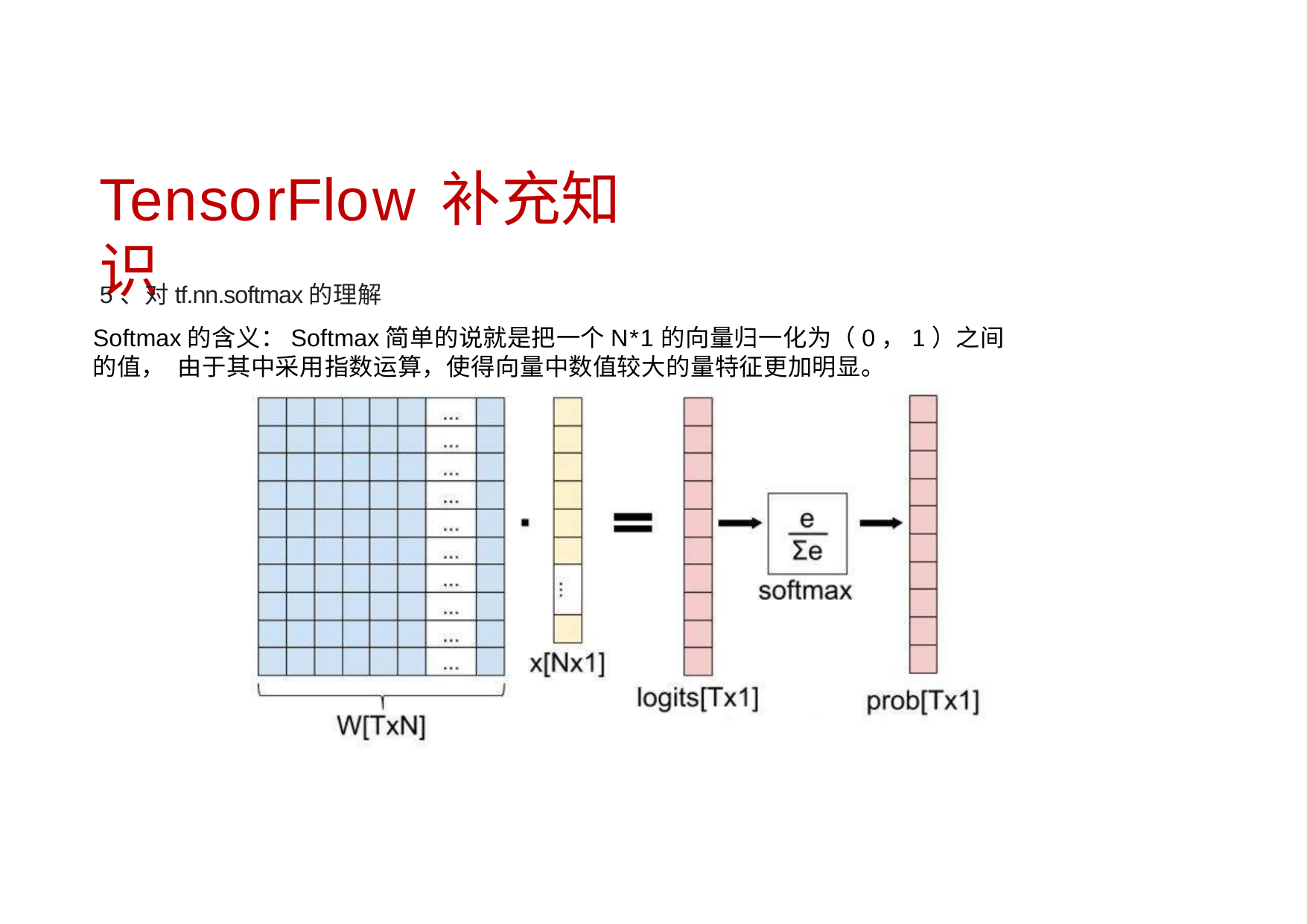

# TensorFlow补充知识
5、对tf.nn.softmax的理解
Softmax的含义：Softmax简单的说就是把一个N*1的向量归一化为（0，1）之间的值，  由于其中采用指数运算，使得向量中数值较大的量特征更加明显。